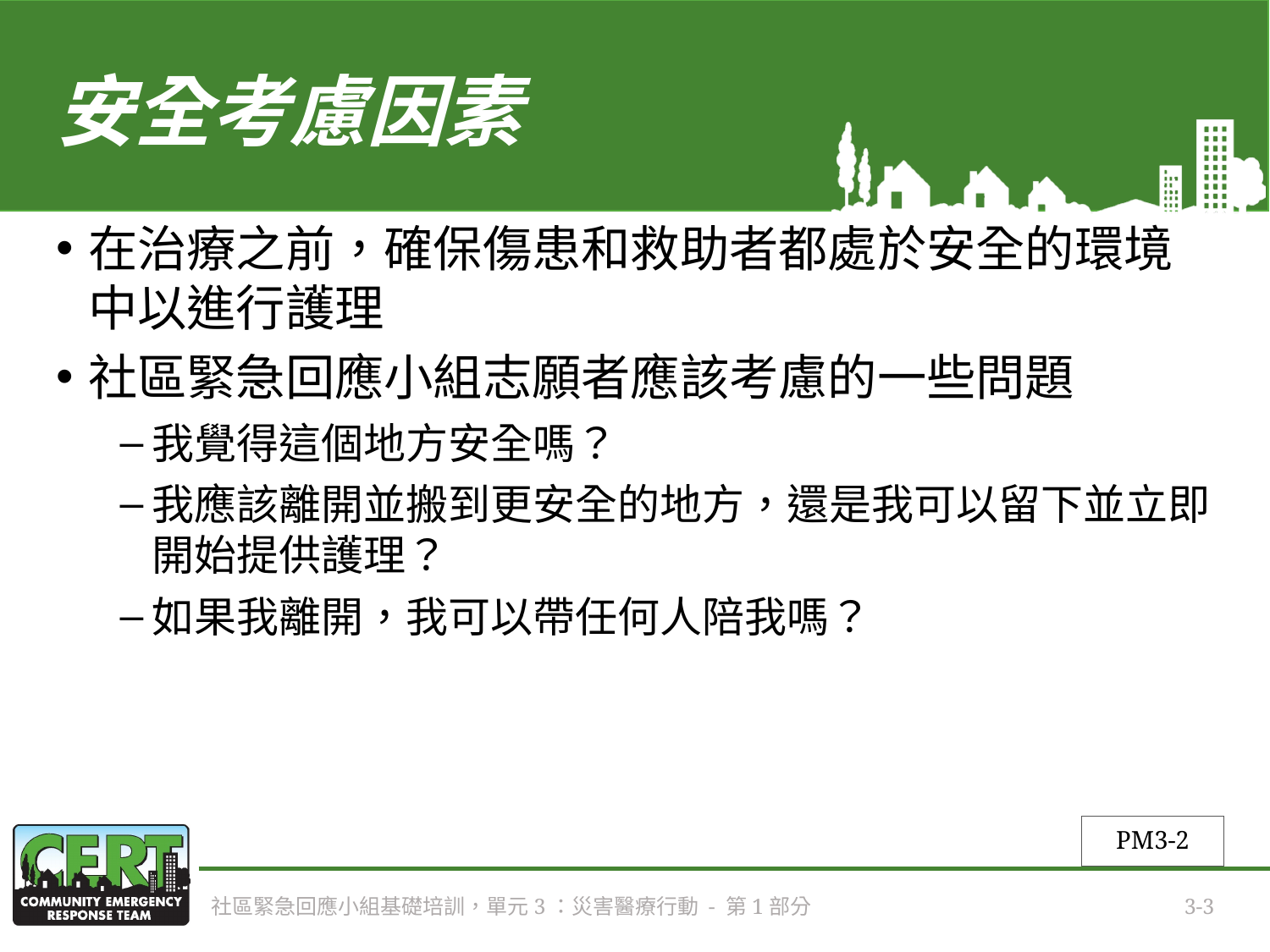

# 安全考慮因素
在治療之前，確保傷患和救助者都處於安全的環境中以進行護理
社區緊急回應小組志願者應該考慮的一些問題
我覺得這個地方安全嗎？
我應該離開並搬到更安全的地方，還是我可以留下並立即開始提供護理？
如果我離開，我可以帶任何人陪我嗎？

PM3-2
社區緊急回應小組基礎培訓，單元3：災害醫療行動 - 第1部分
3-3